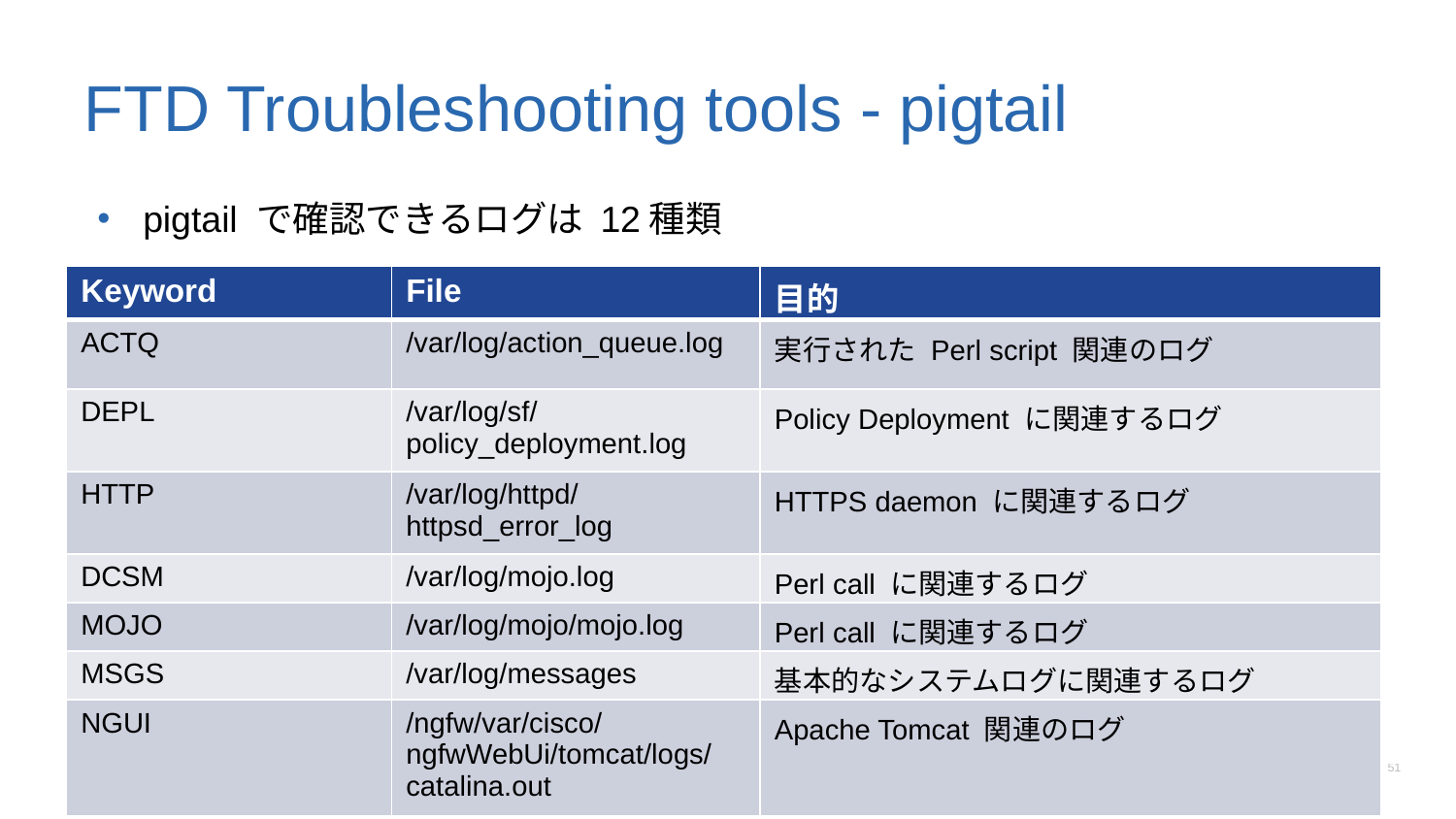

# FTD Troubleshooting tools - pigtail
pigtail で確認できるログは 12種類

| Keyword | File | 目的 |
| --- | --- | --- |
| ACTQ | /var/log/action\_queue.log | 実行された Perl script 関連のログ |
| DEPL | /var/log/sf/policy\_deployment.log | Policy Deployment に関連するログ |
| HTTP | /var/log/httpd/httpsd\_error\_log | HTTPS daemon に関連するログ |
| DCSM | /var/log/mojo.log | Perl call に関連するログ |
| MOJO | /var/log/mojo/mojo.log | Perl call に関連するログ |
| MSGS | /var/log/messages | 基本的なシステムログに関連するログ |
| NGUI | /ngfw/var/cisco/ngfwWebUi/tomcat/logs/catalina.out | Apache Tomcat 関連のログ |